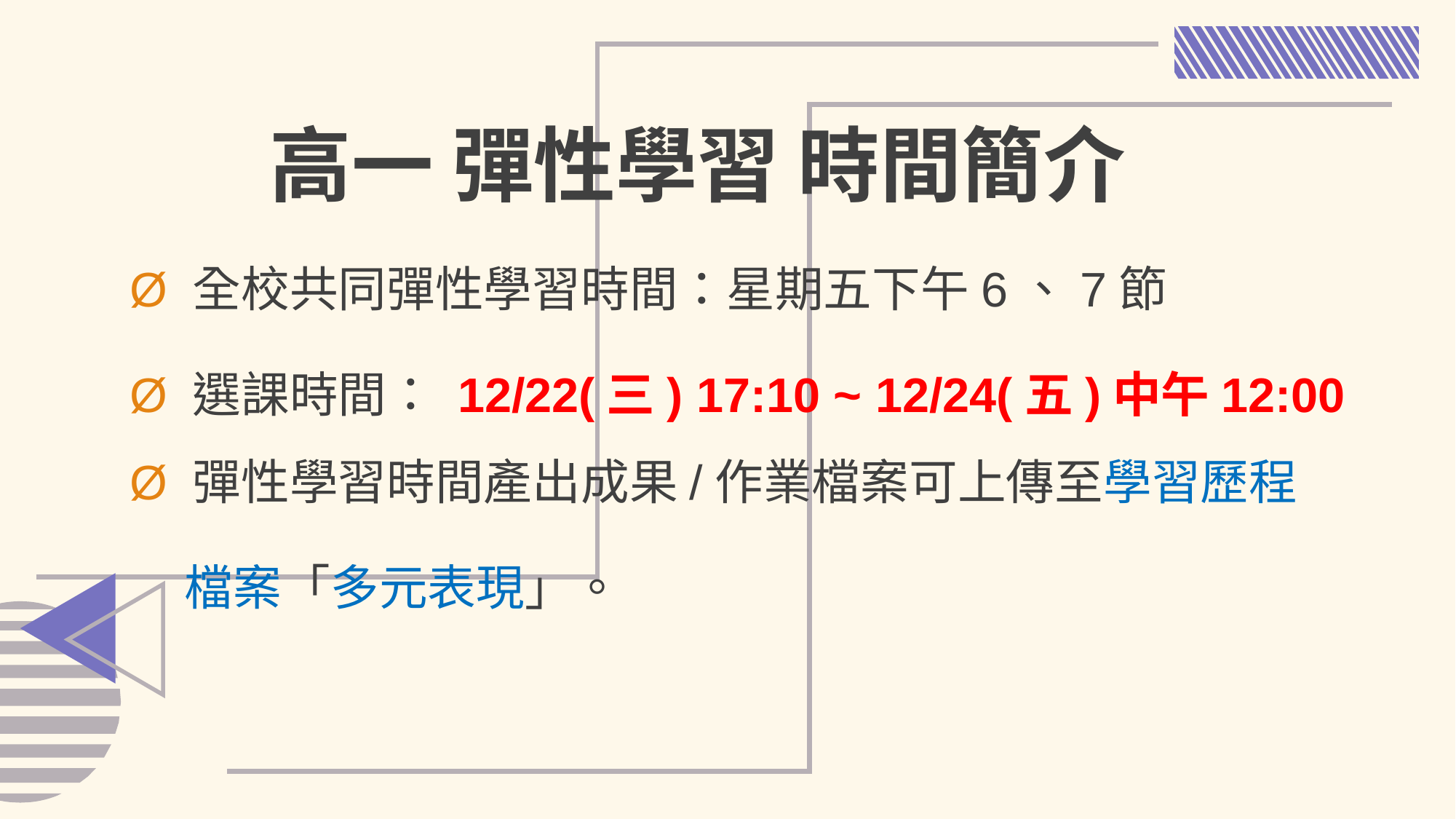

高一 彈性學習 時間簡介
Ø 全校共同彈性學習時間：星期五下午6、7節
Ø 選課時間： 12/22(三) 17:10 ~ 12/24(五)中午12:00
Ø 彈性學習時間產出成果/作業檔案可上傳至學習歷程
    檔案「多元表現」。